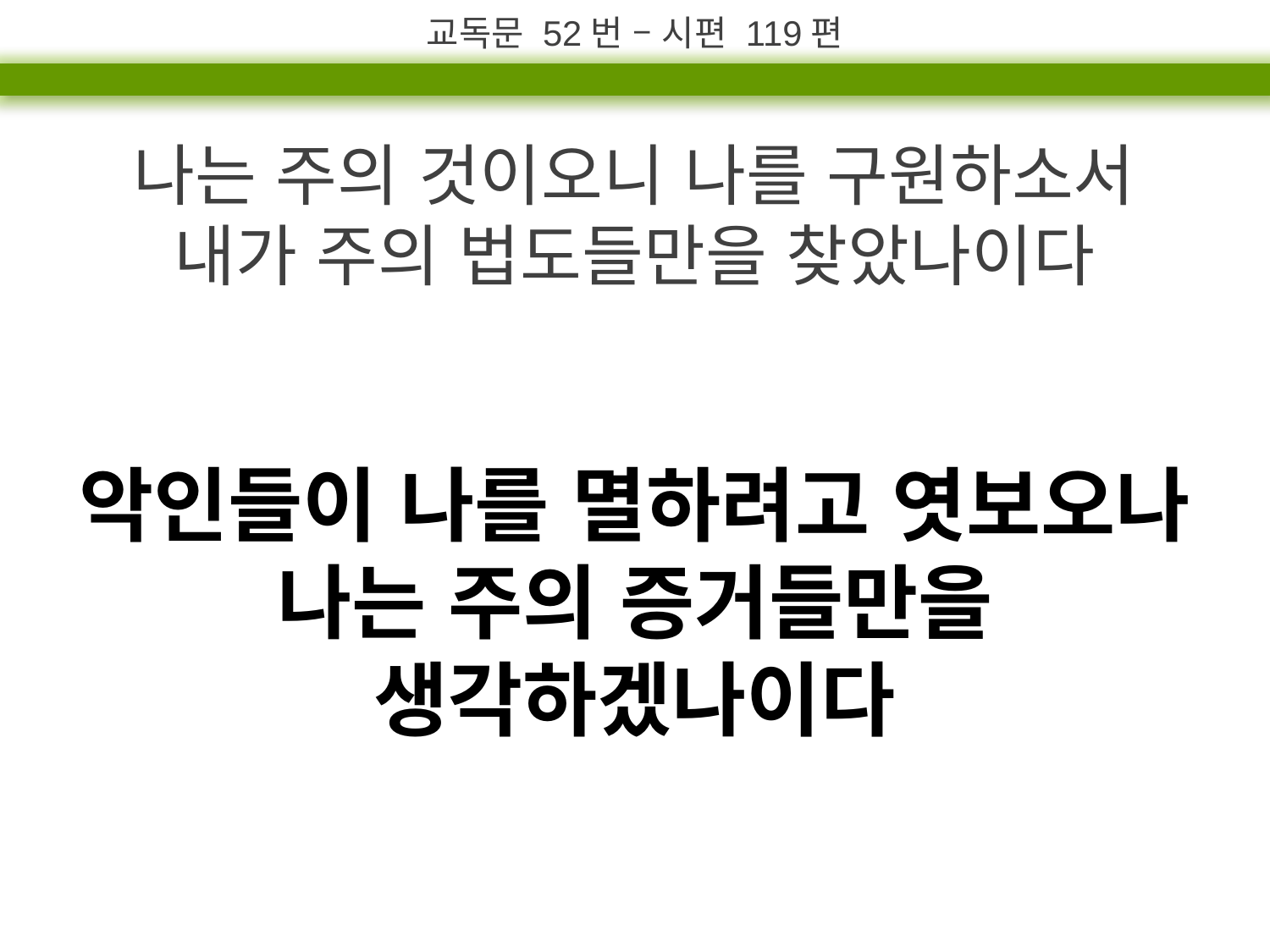

교독문 52번 – 시편 119편

나는 주의 것이오니 나를 구원하소서
내가 주의 법도들만을 찾았나이다
악인들이 나를 멸하려고 엿보오나
나는 주의 증거들만을 생각하겠나이다